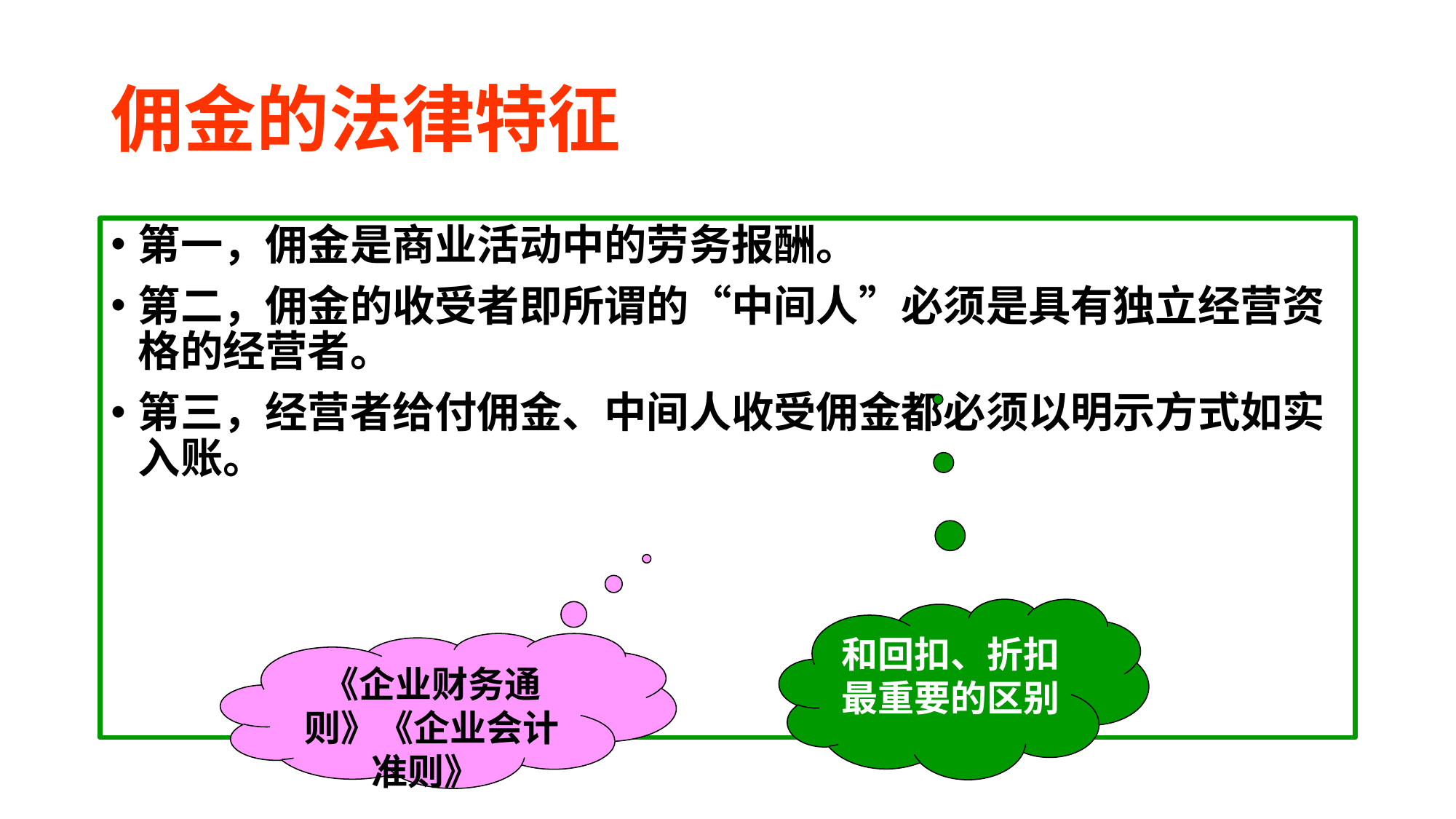

# 佣金的法律特征
第一，佣金是商业活动中的劳务报酬。
第二，佣金的收受者即所谓的“中间人”必须是具有独立经营资格的经营者。
第三，经营者给付佣金、中间人收受佣金都必须以明示方式如实入账。
和回扣、折扣最重要的区别
《企业财务通则》《企业会计准则》